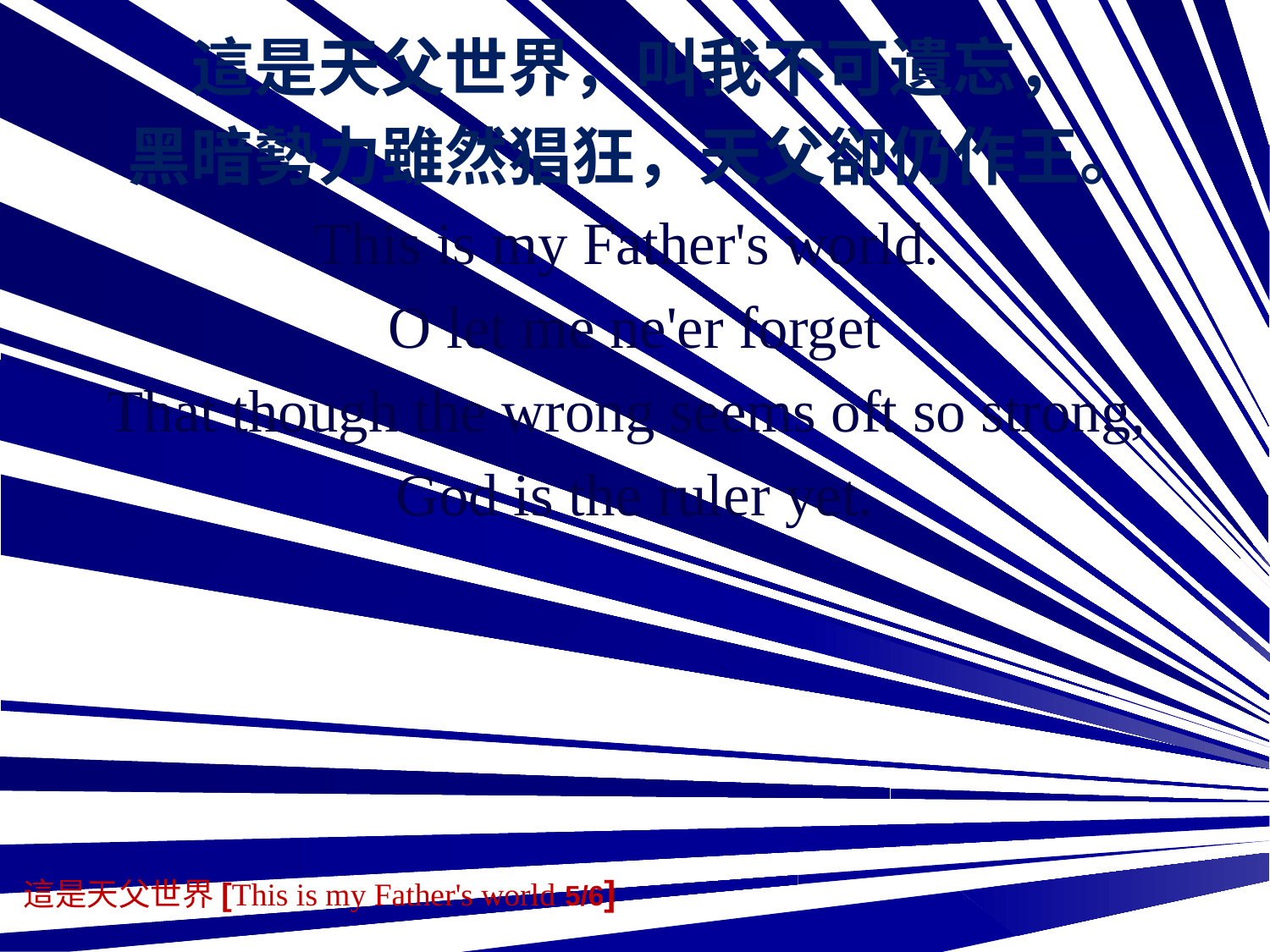

這是天父世界，叫我不可遺忘，
黑暗勢力雖然猖狂，天父卻仍作王。
This is my Father's world.
O let me ne'er forget
That though the wrong seems oft so strong,
God is the ruler yet.
這是天父世界[This is my Father's world 5/6]